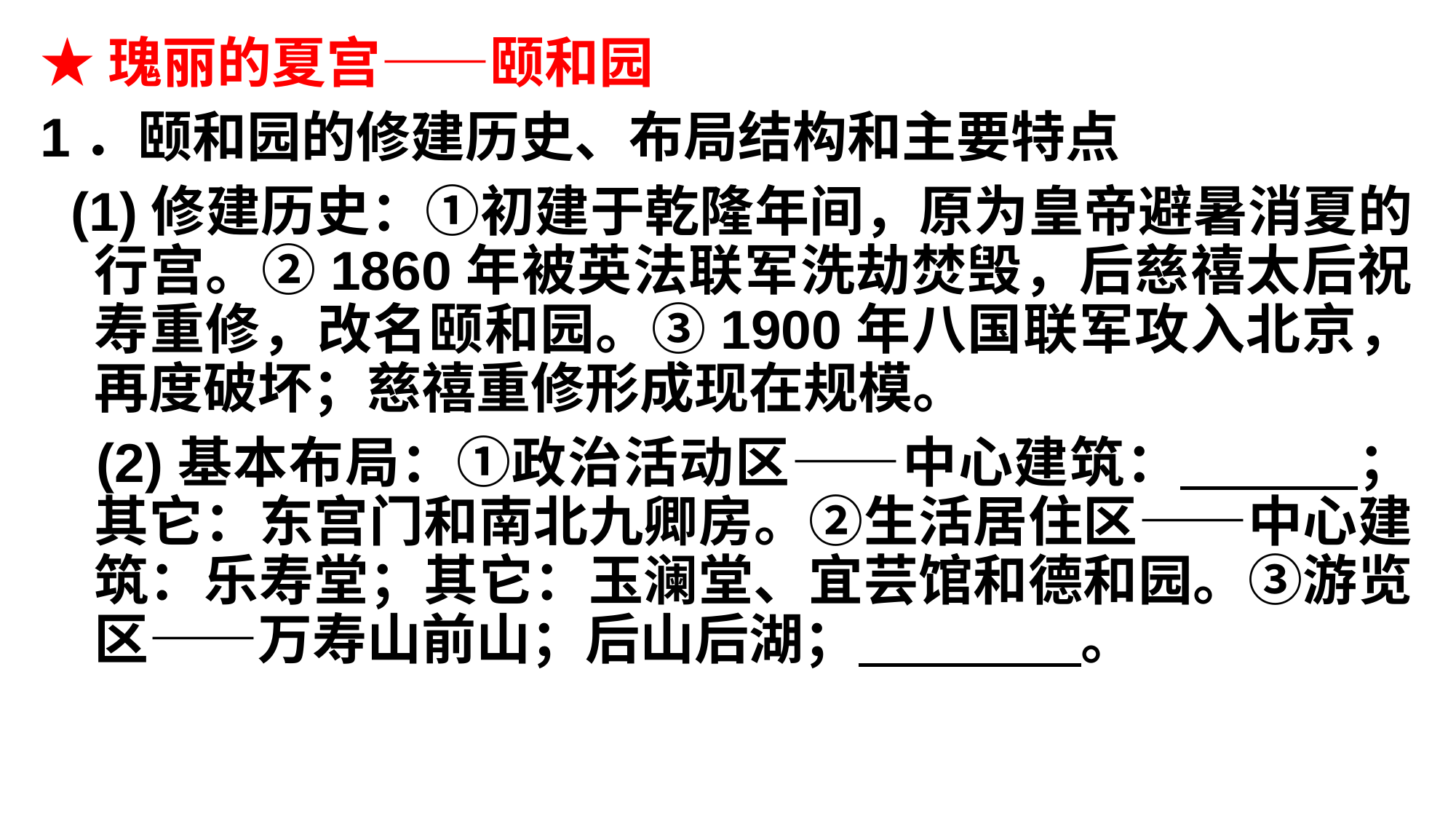

★瑰丽的夏宫——颐和园
1．颐和园的修建历史、布局结构和主要特点
  (1)修建历史：①初建于乾隆年间，原为皇帝避暑消夏的行宫。②1860年被英法联军洗劫焚毁，后慈禧太后祝寿重修，改名颐和园。③1900年八国联军攻入北京，再度破坏；慈禧重修形成现在规模。
  	(2)基本布局：①政治活动区——中心建筑：             ；其它：东宫门和南北九卿房。②生活居住区——中心建筑：乐寿堂；其它：玉澜堂、宜芸馆和德和园。③游览区——万寿山前山；后山后湖；                  。